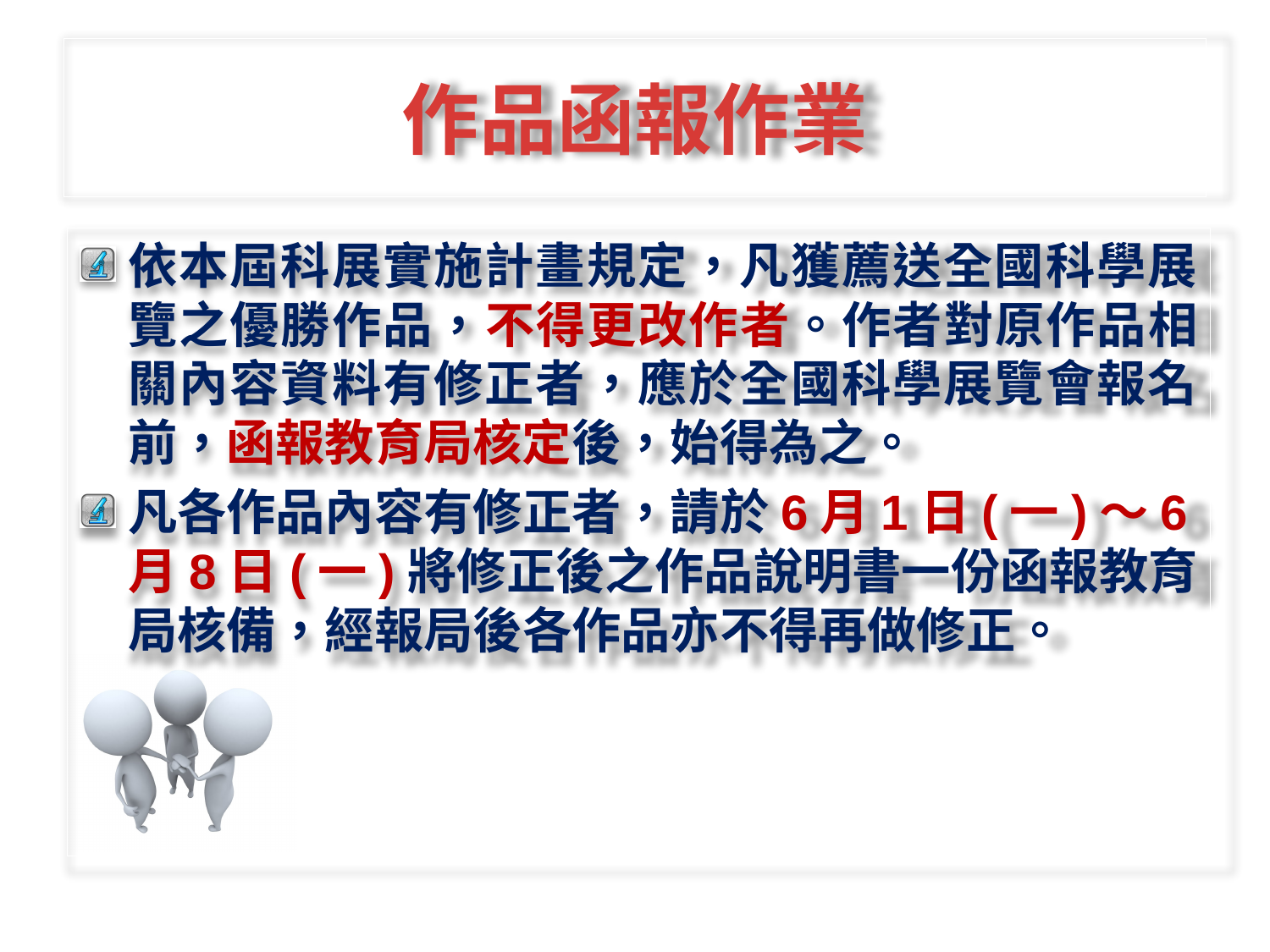

# 作品函報作業
依本屆科展實施計畫規定，凡獲薦送全國科學展覽之優勝作品，不得更改作者。作者對原作品相關內容資料有修正者，應於全國科學展覽會報名前，函報教育局核定後，始得為之。
凡各作品內容有修正者，請於6月1日(一)～6月8日(一)將修正後之作品說明書一份函報教育局核備，經報局後各作品亦不得再做修正。